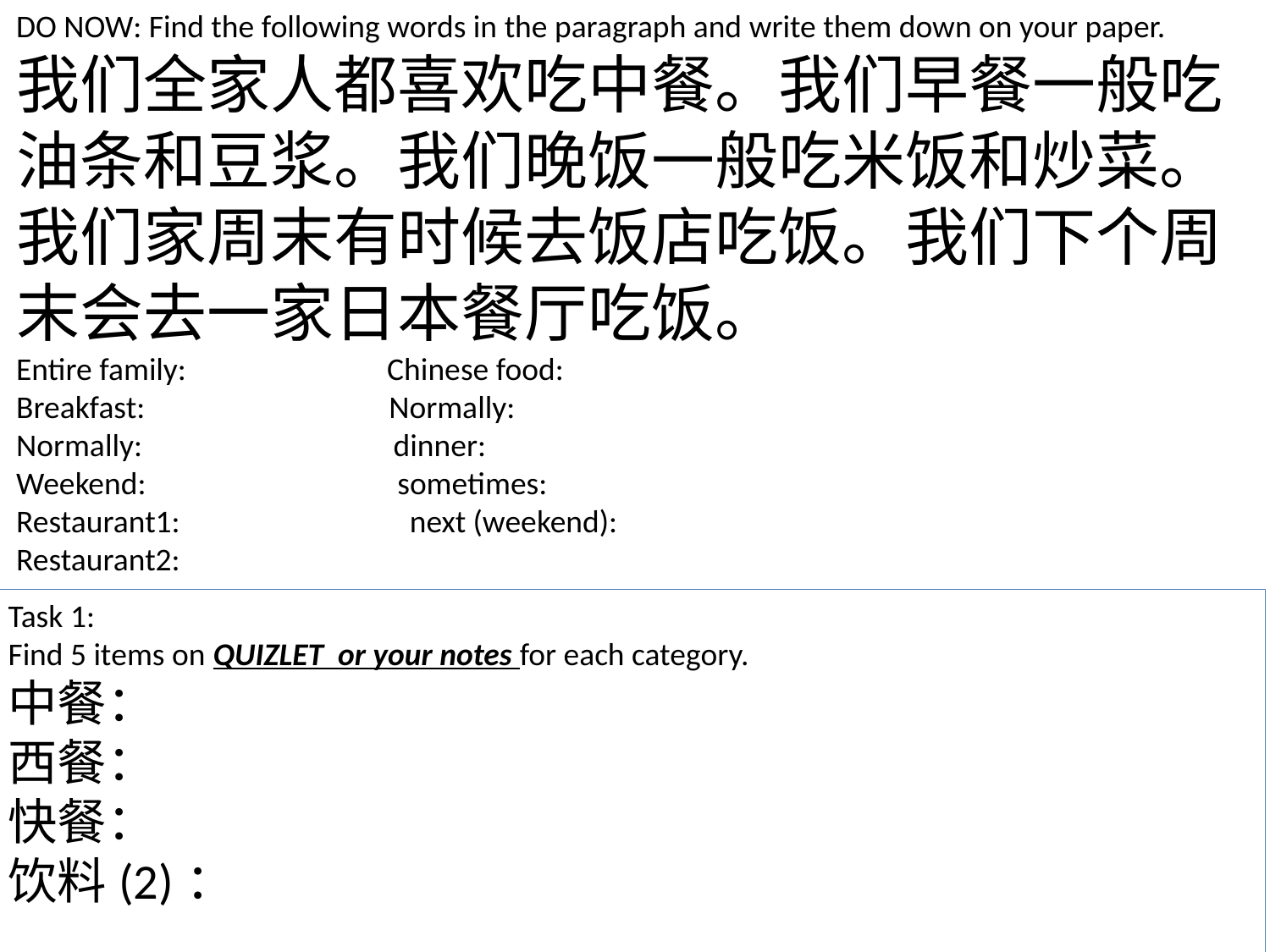

DO NOW: Find the following words in the paragraph and write them down on your paper.
我们全家人都喜欢吃中餐。我们早餐一般吃油条和豆浆。我们晚饭一般吃米饭和炒菜。我们家周末有时候去饭店吃饭。我们下个周末会去一家日本餐厅吃饭。
Entire family:                            Chinese food:
Breakfast:                                  Normally:
Normally:                                   dinner:
Weekend:                                   sometimes:
Restaurant1:                                next (weekend):
Restaurant2:
Task 1:
Find 5 items on QUIZLET  or your notes for each category.
中餐：
西餐：
快餐：
饮料(2)：